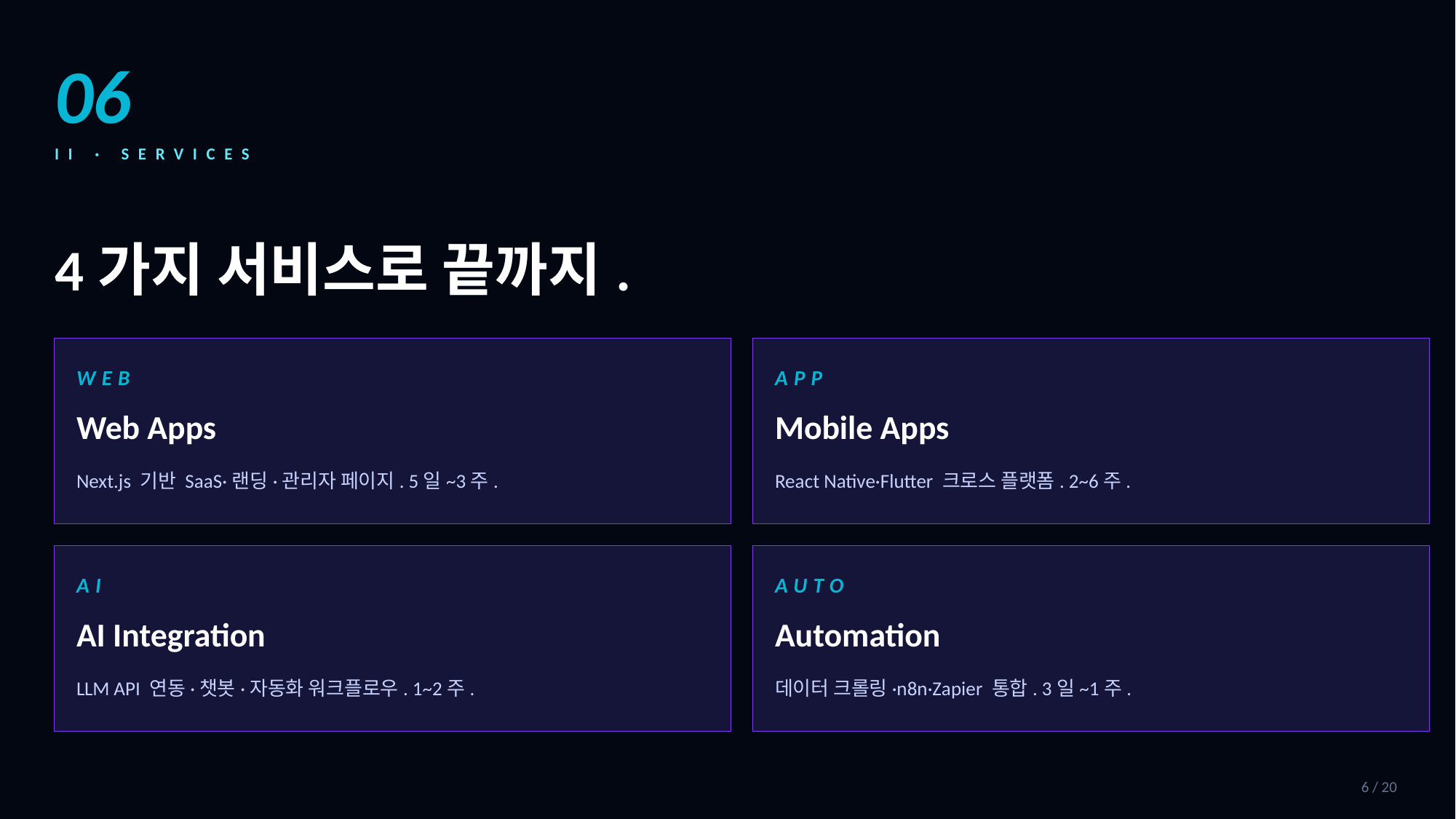

06
II · SERVICES
4가지 서비스로 끝까지.

WEB
APP
Web Apps
Mobile Apps
Next.js 기반 SaaS·랜딩·관리자 페이지. 5일~3주.
React Native·Flutter 크로스 플랫폼. 2~6주.

AI
AUTO
AI Integration
Automation
LLM API 연동·챗봇·자동화 워크플로우. 1~2주.
데이터 크롤링·n8n·Zapier 통합. 3일~1주.
6 / 20